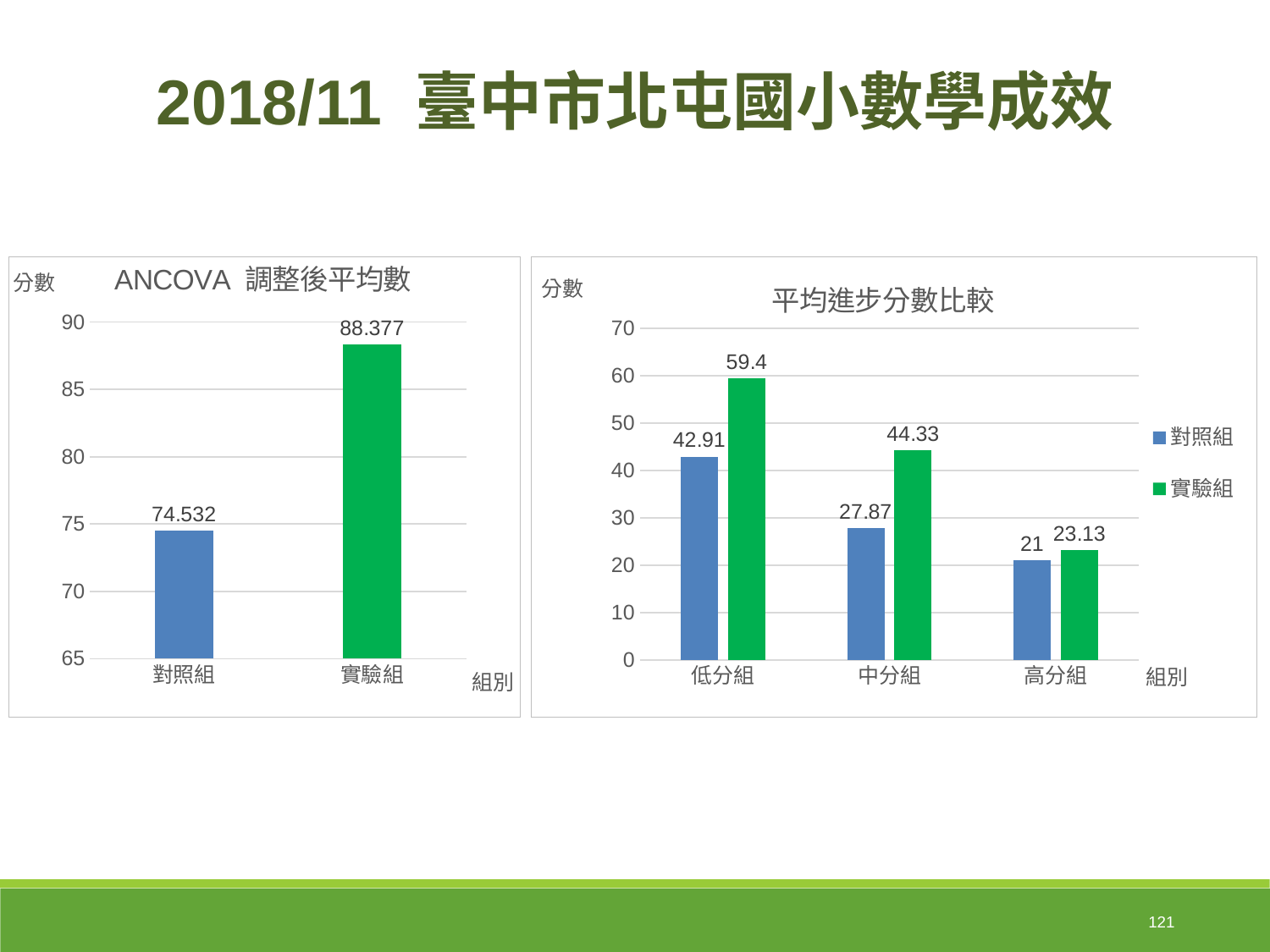

2018/11 臺中市北屯國小數學成效

### Chart: ANCOVA 調整後平均數

| Category | 平均數 |
|---|---|
| 對照組 | 74.532 |
| 實驗組 | 88.377 |

### Chart: 平均進步分數比較

| Category | 對照組 | 實驗組 |
|---|---|---|
| 低分組 | 42.91 | 59.4 |
| 中分組 | 27.87 | 44.33 |
| 高分組 | 21.0 | 23.13 |
121